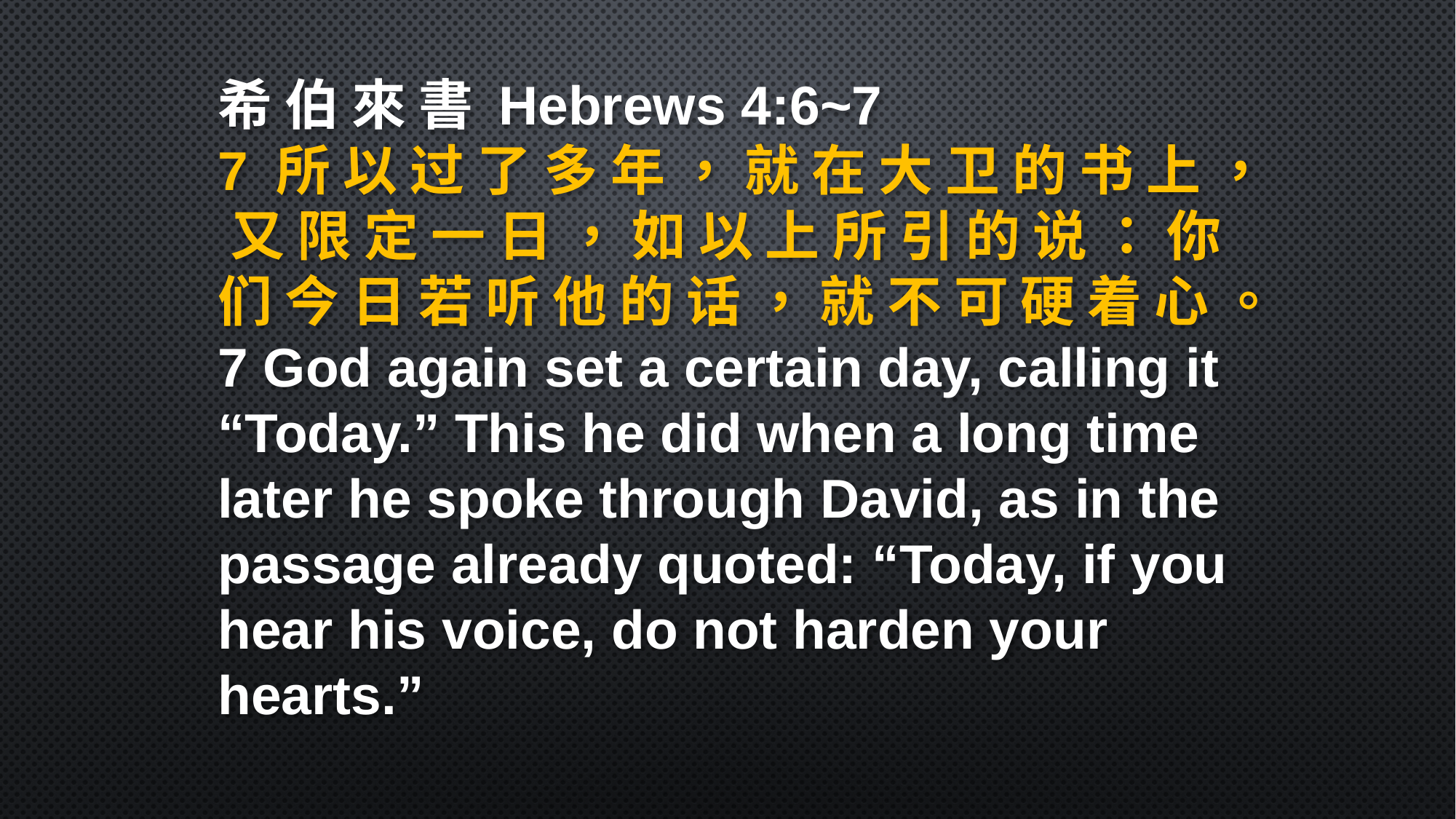

希 伯 來 書 Hebrews 4:6~7
7 所 以 过 了 多 年 ， 就 在 大 卫 的 书 上 ， 又 限 定 一 日 ， 如 以 上 所 引 的 说 ： 你 们 今 日 若 听 他 的 话 ， 就 不 可 硬 着 心 。
7 God again set a certain day, calling it “Today.” This he did when a long time later he spoke through David, as in the passage already quoted: “Today, if you hear his voice, do not harden your hearts.”